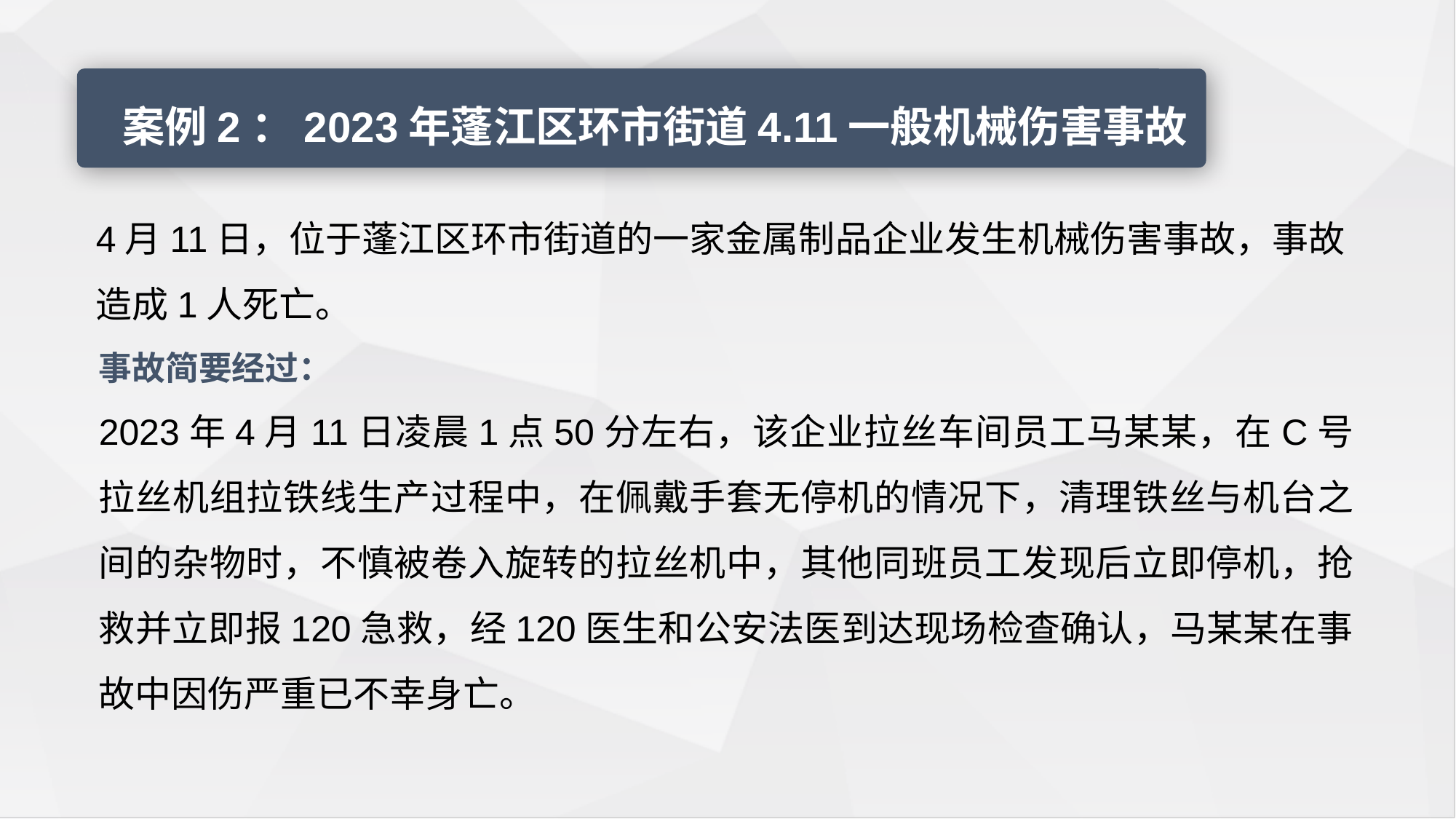

案例2：2023年蓬江区环市街道4.11一般机械伤害事故
4月11日，位于蓬江区环市街道的一家金属制品企业发生机械伤害事故，事故造成1人死亡。
事故简要经过：
2023年4月11日凌晨1点50分左右，该企业拉丝车间员工马某某，在C号拉丝机组拉铁线生产过程中，在佩戴手套无停机的情况下，清理铁丝与机台之间的杂物时，不慎被卷入旋转的拉丝机中，其他同班员工发现后立即停机，抢救并立即报120急救，经120医生和公安法医到达现场检查确认，马某某在事故中因伤严重已不幸身亡。